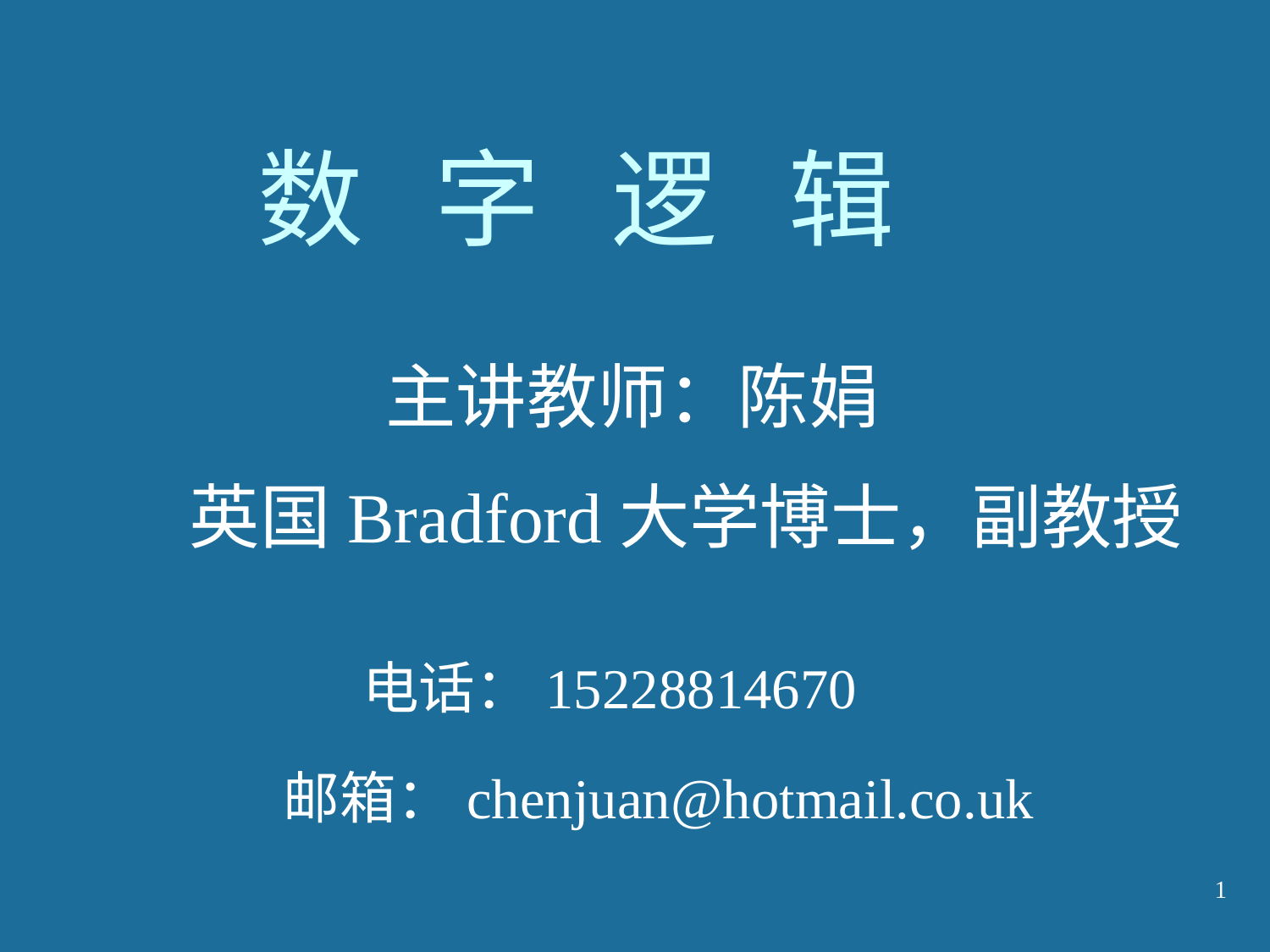

# 数   字   逻   辑
主讲教师：陈娟
英国Bradford大学博士，副教授
电话：15228814670
邮箱：chenjuan@hotmail.co.uk
1